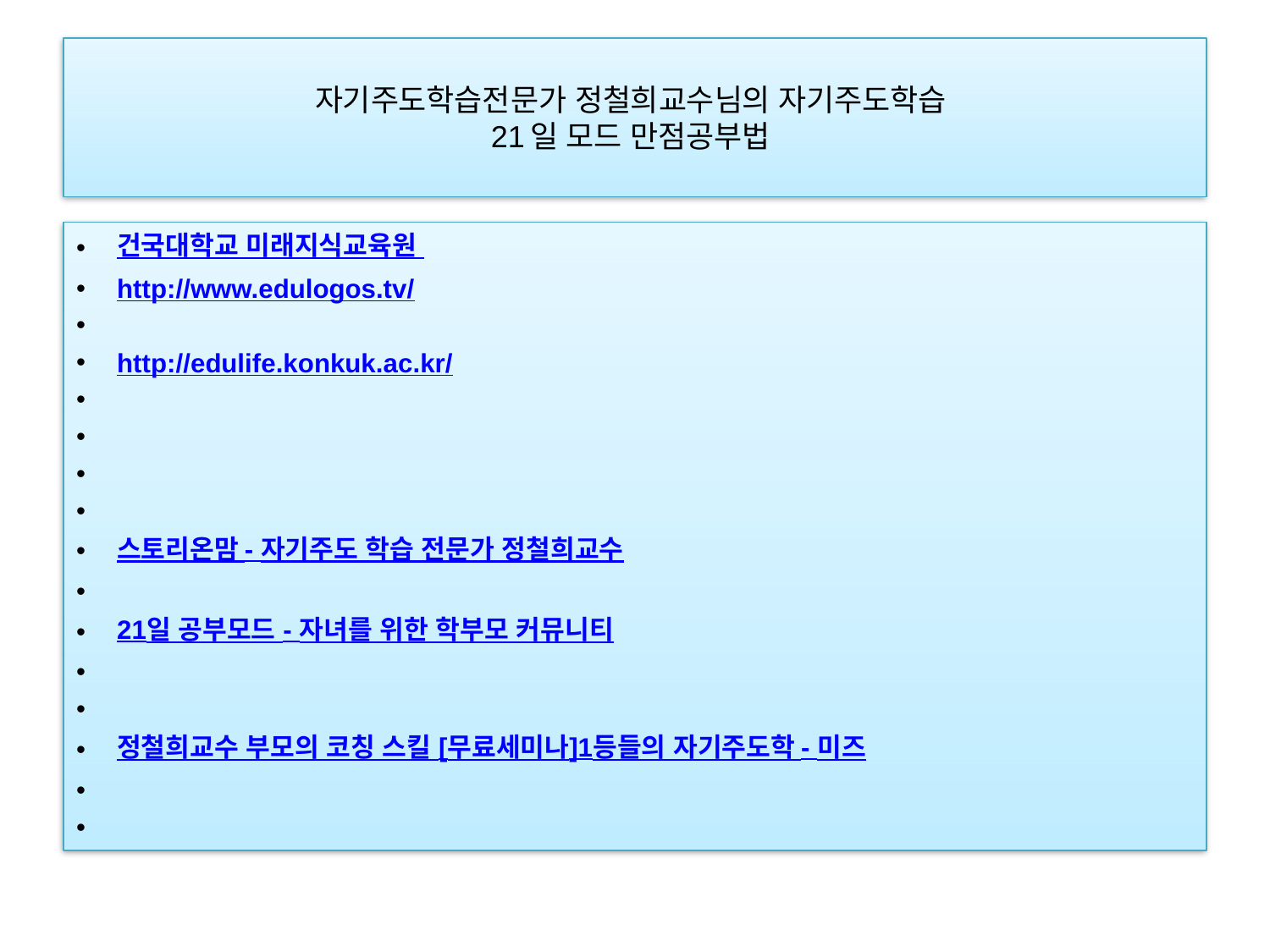

# 자기주도학습전문가 정철희교수님의 자기주도학습 21일 모드 만점공부법
건국대학교 미래지식교육원
http://www.edulogos.tv/

http://edulife.konkuk.ac.kr/

스토리온맘 - 자기주도 학습 전문가 정철희교수

21일 공부모드 - 자녀를 위한 학부모 커뮤니티

정철희교수 부모의 코칭 스킬 [무료세미나]1등들의 자기주도학 - 미즈